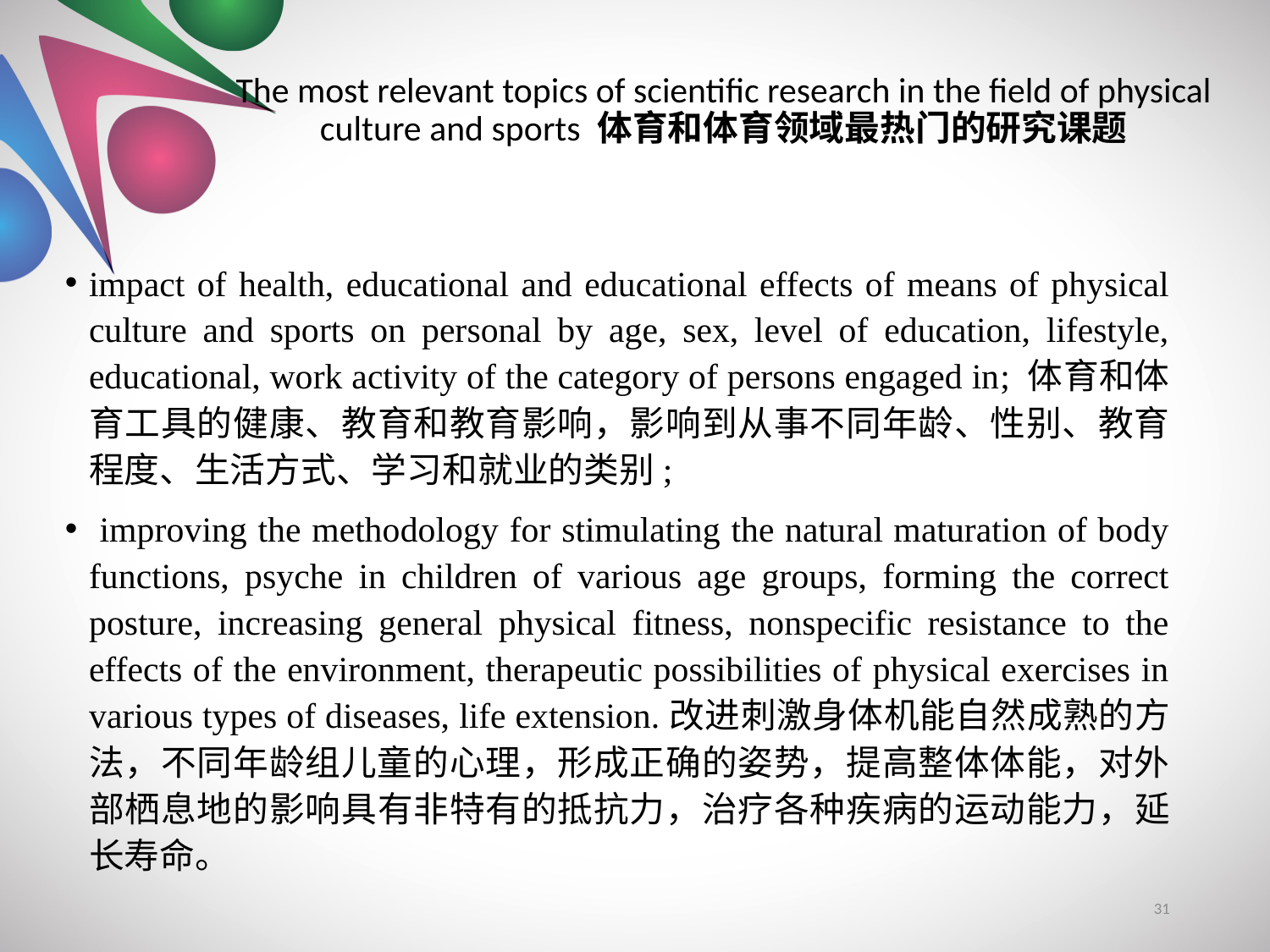

# The most relevant topics of scientific research in the field of physical culture and sports 体育和体育领域最热门的研究课题
impact of health, educational and educational effects of means of physical culture and sports on personal by age, sex, level of education, lifestyle, educational, work activity of the category of persons engaged in; 体育和体育工具的健康、教育和教育影响，影响到从事不同年龄、性别、教育程度、生活方式、学习和就业的类别;
 improving the methodology for stimulating the natural maturation of body functions, psyche in children of various age groups, forming the correct posture, increasing general physical fitness, nonspecific resistance to the effects of the environment, therapeutic possibilities of physical exercises in various types of diseases, life extension.改进刺激身体机能自然成熟的方法，不同年龄组儿童的心理，形成正确的姿势，提高整体体能，对外部栖息地的影响具有非特有的抵抗力，治疗各种疾病的运动能力，延长寿命。
31